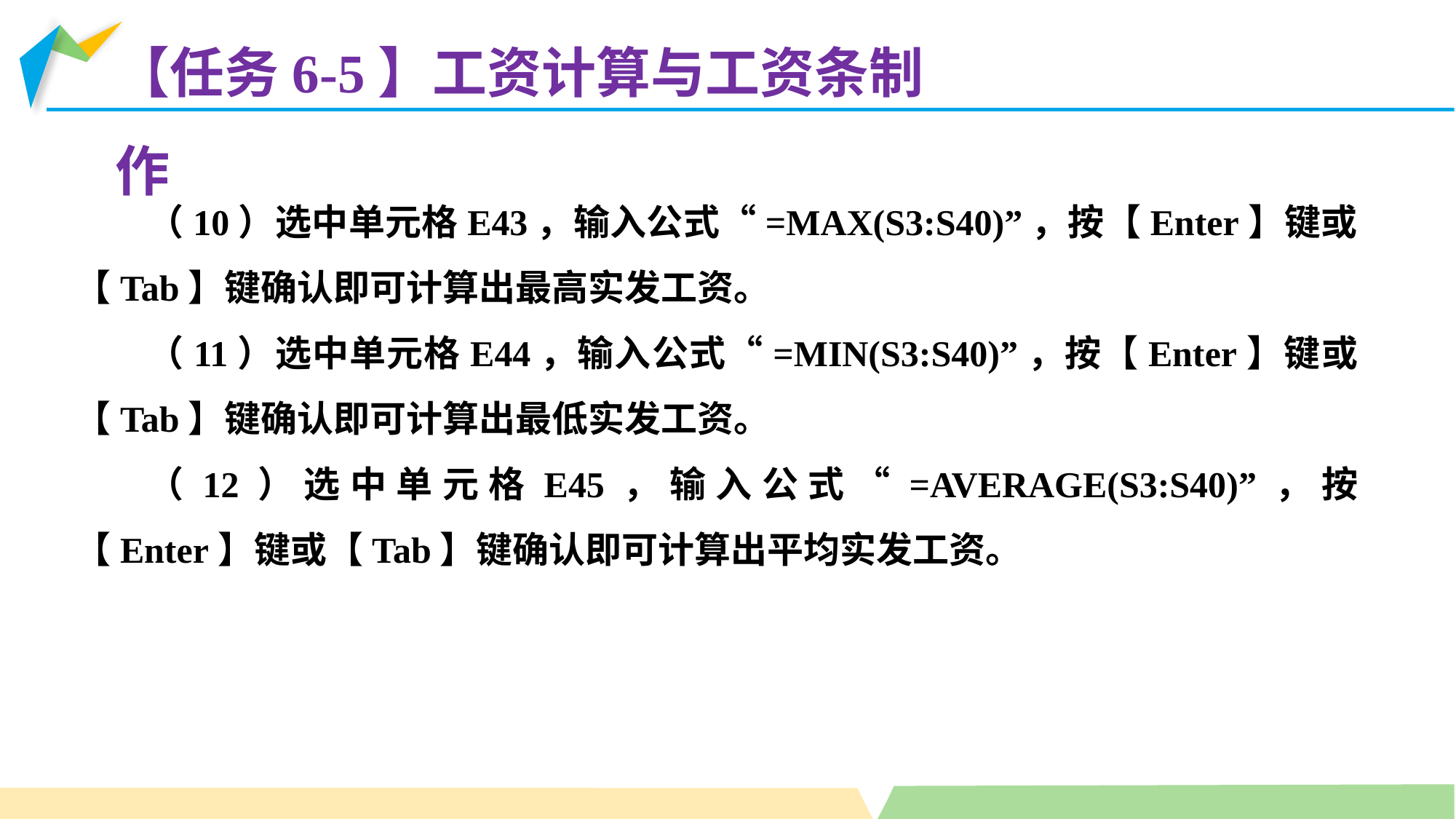

【任务6-5】工资计算与工资条制作
（10）选中单元格E43，输入公式“=MAX(S3:S40)”，按【Enter】键或【Tab】键确认即可计算出最高实发工资。
（11）选中单元格E44，输入公式“=MIN(S3:S40)”，按【Enter】键或【Tab】键确认即可计算出最低实发工资。
（12）选中单元格E45，输入公式“=AVERAGE(S3:S40)”，按【Enter】键或【Tab】键确认即可计算出平均实发工资。